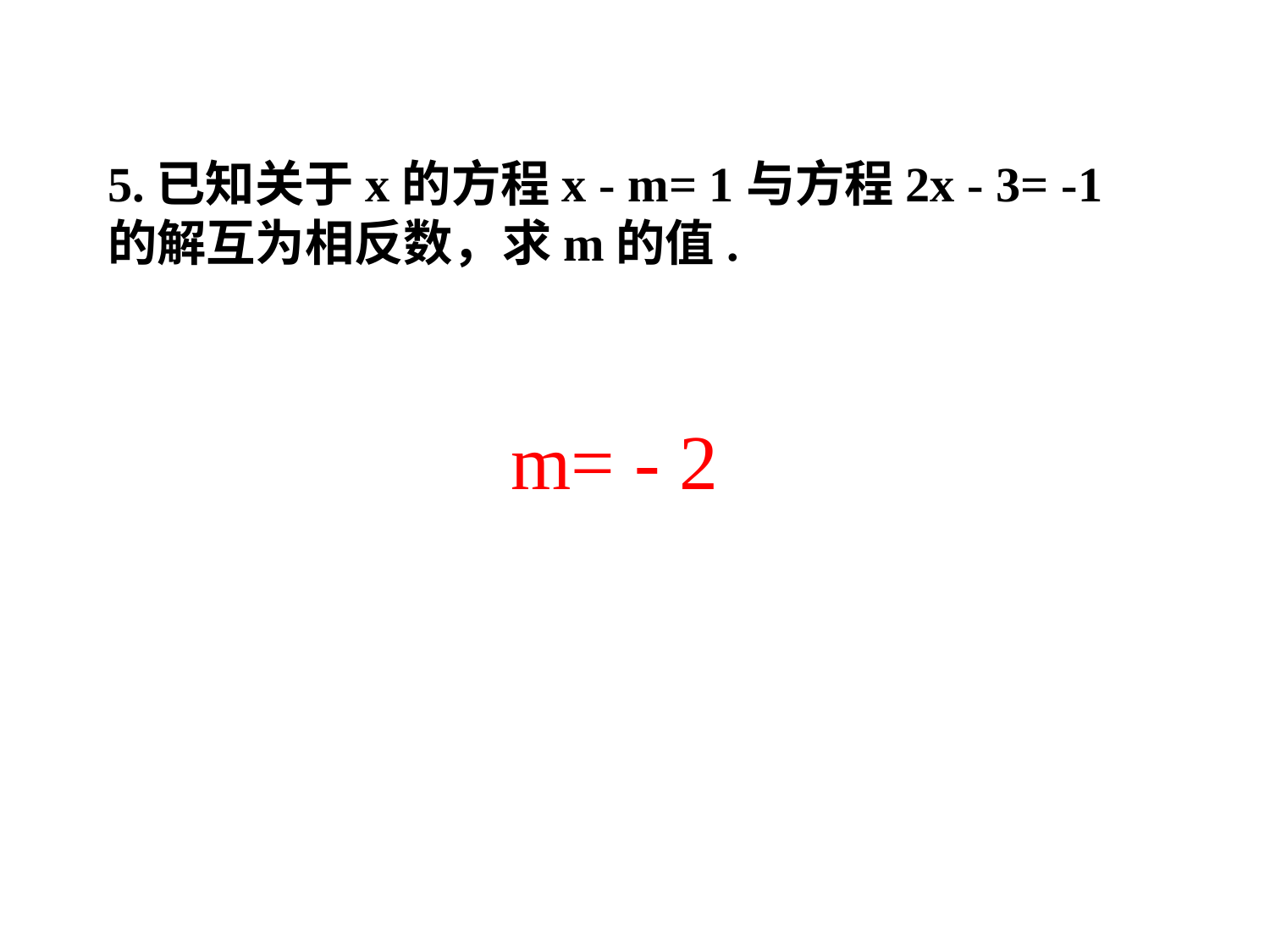

5.已知关于x的方程x - m= 1与方程2x - 3= -1的解互为相反数，求m的值.
m= - 2